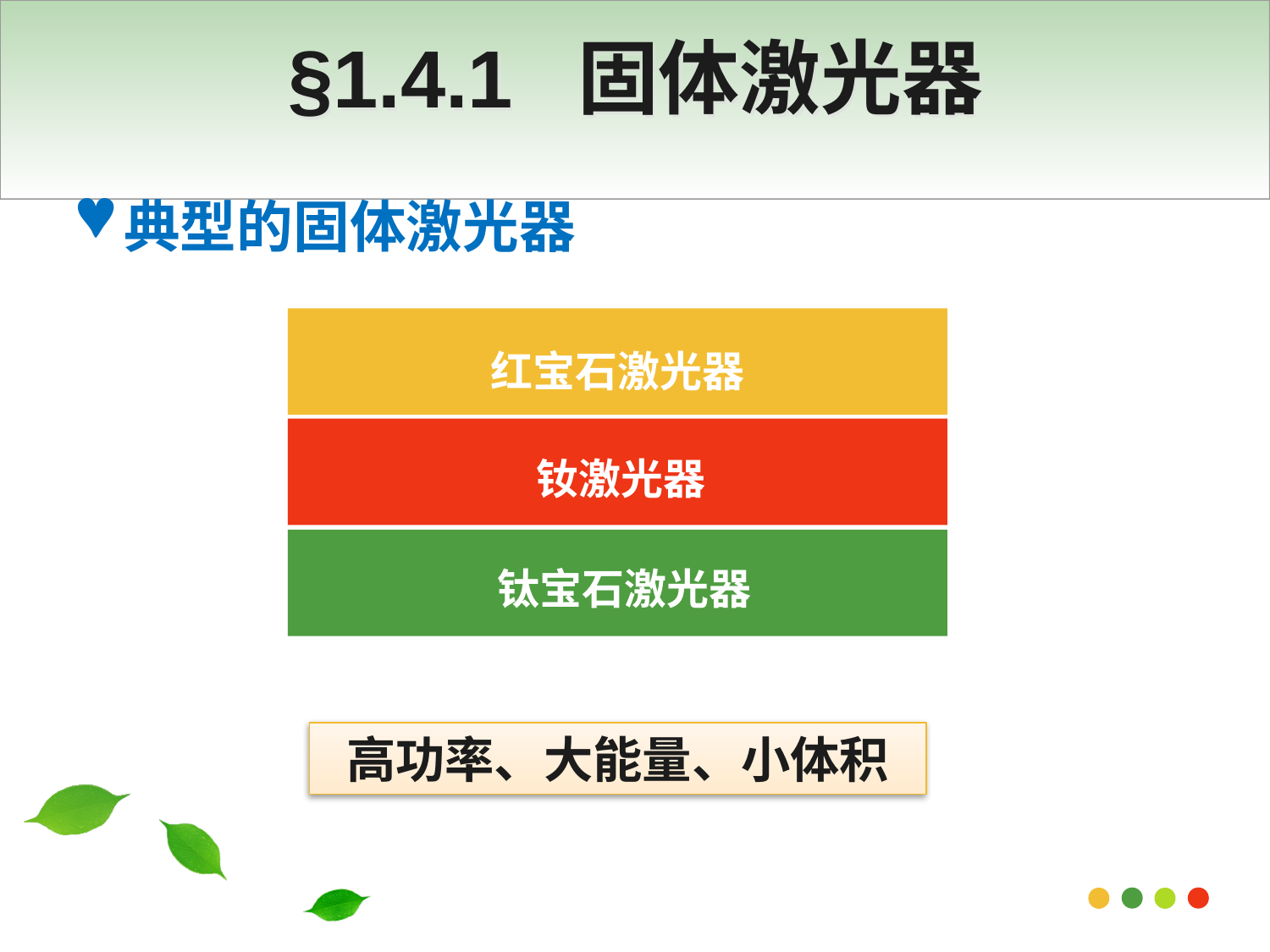

# §1.4.1  固体激光器
典型的固体激光器

红宝石激光器

钕激光器

钛宝石激光器
高功率、大能量、小体积